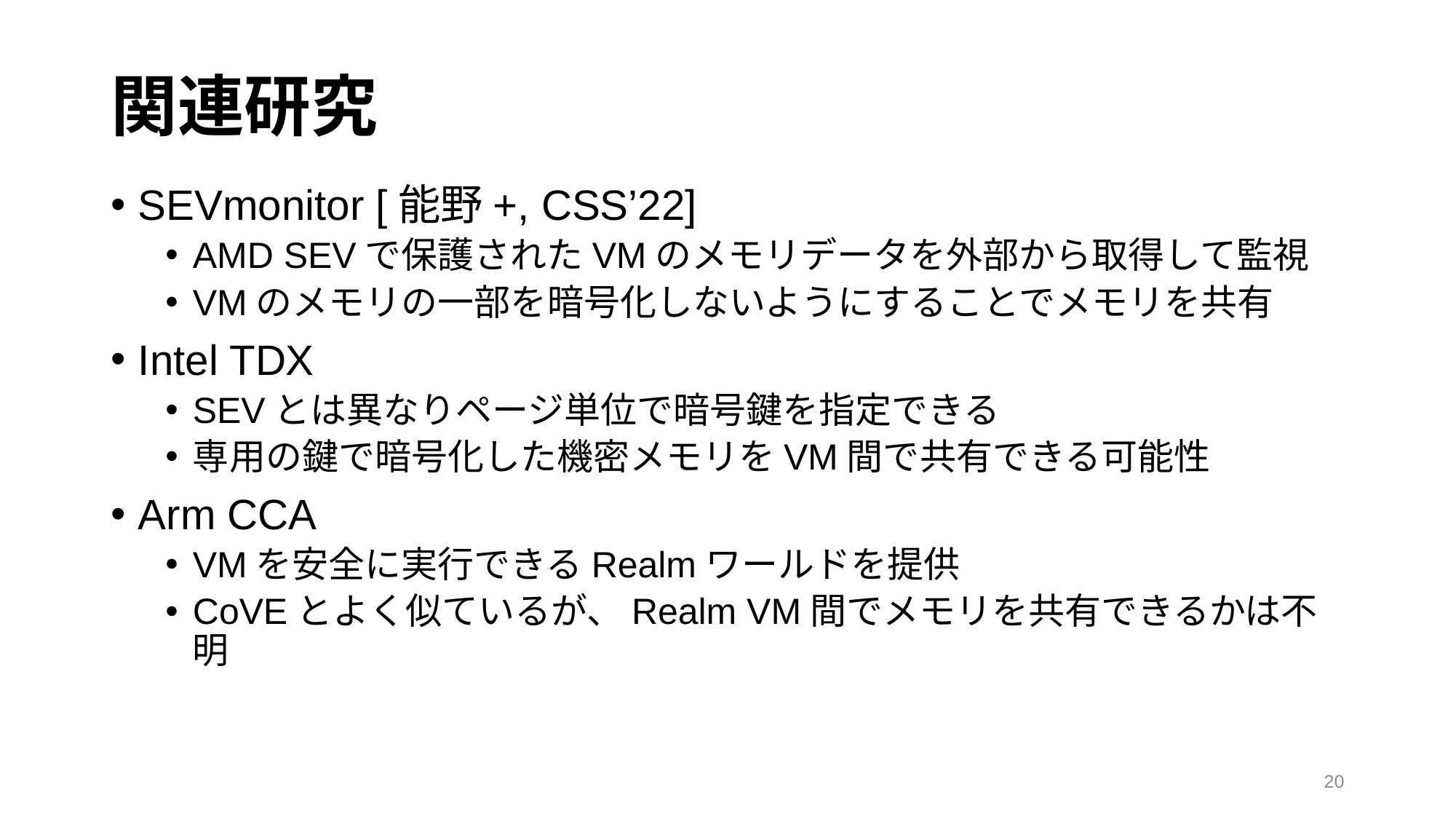

# 関連研究
SEVmonitor [能野+, CSS’22]
AMD SEVで保護されたVMのメモリデータを外部から取得して監視
VMのメモリの一部を暗号化しないようにすることでメモリを共有
Intel TDX
SEVとは異なりページ単位で暗号鍵を指定できる
専用の鍵で暗号化した機密メモリをVM間で共有できる可能性
Arm CCA
VMを安全に実行できるRealmワールドを提供
CoVEとよく似ているが、Realm VM間でメモリを共有できるかは不明
20